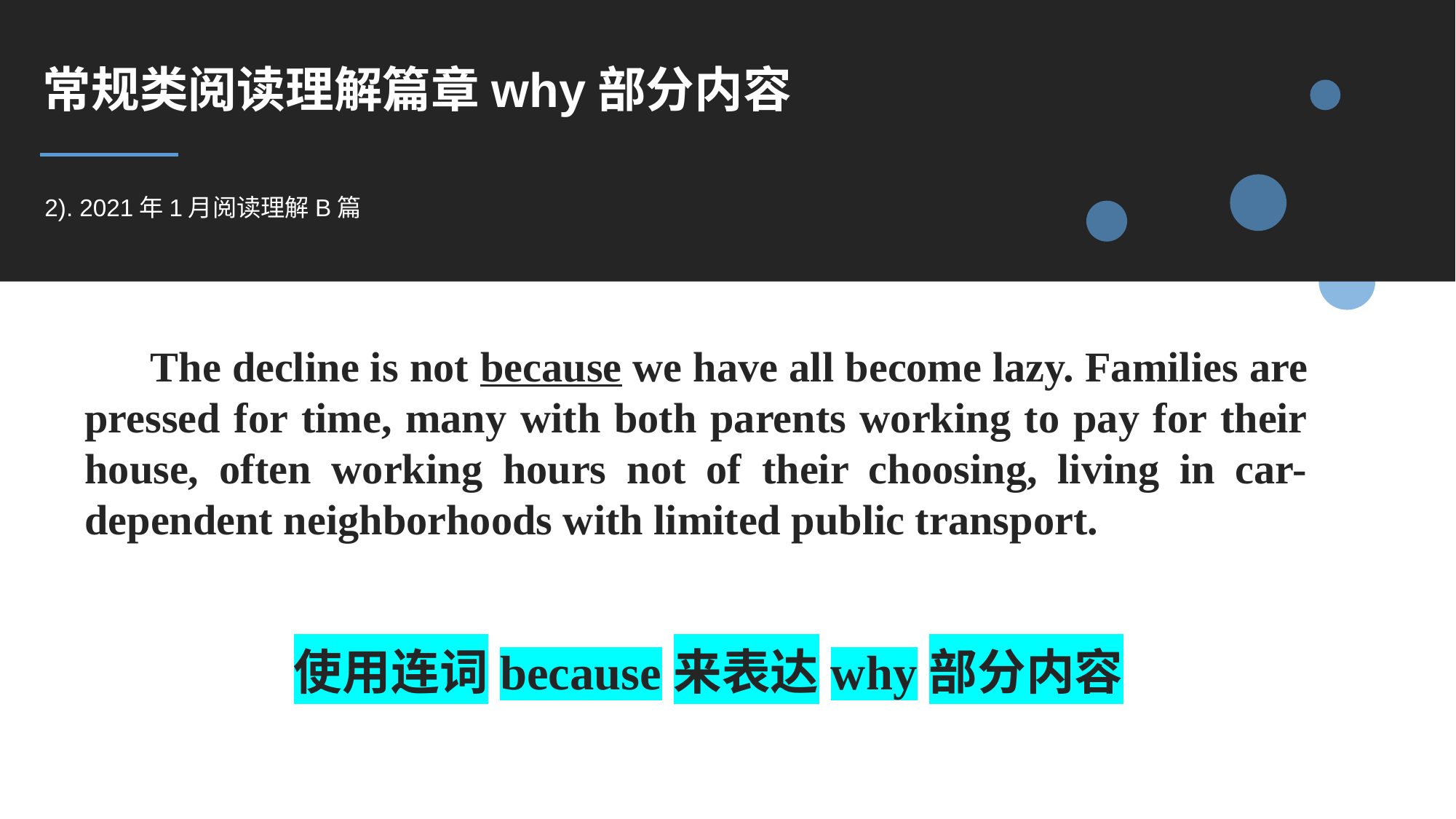

常规类阅读理解篇章why部分内容
2). 2021年1月阅读理解B篇

 The decline is not because we have all become lazy. Families are pressed for time, many with both parents working to pay for their house, often working hours not of their choosing, living in car-dependent neighborhoods with limited public transport.

使用连词because来表达why部分内容